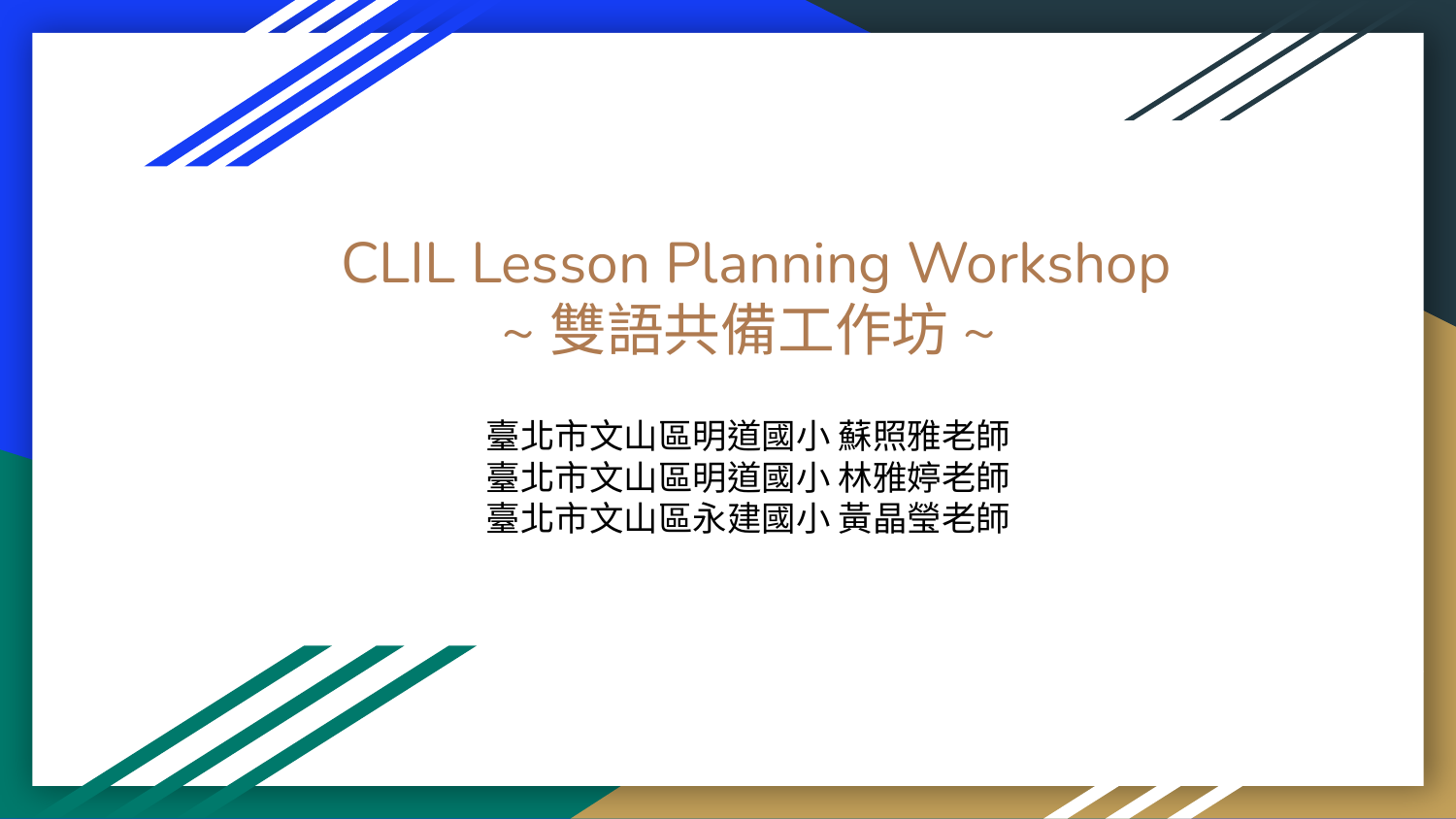

# CLIL Lesson Planning Workshop
~雙語共備工作坊~
臺北市文山區明道國小 蘇照雅老師
臺北市文山區明道國小 林雅婷老師
臺北市文山區永建國小 黃晶瑩老師